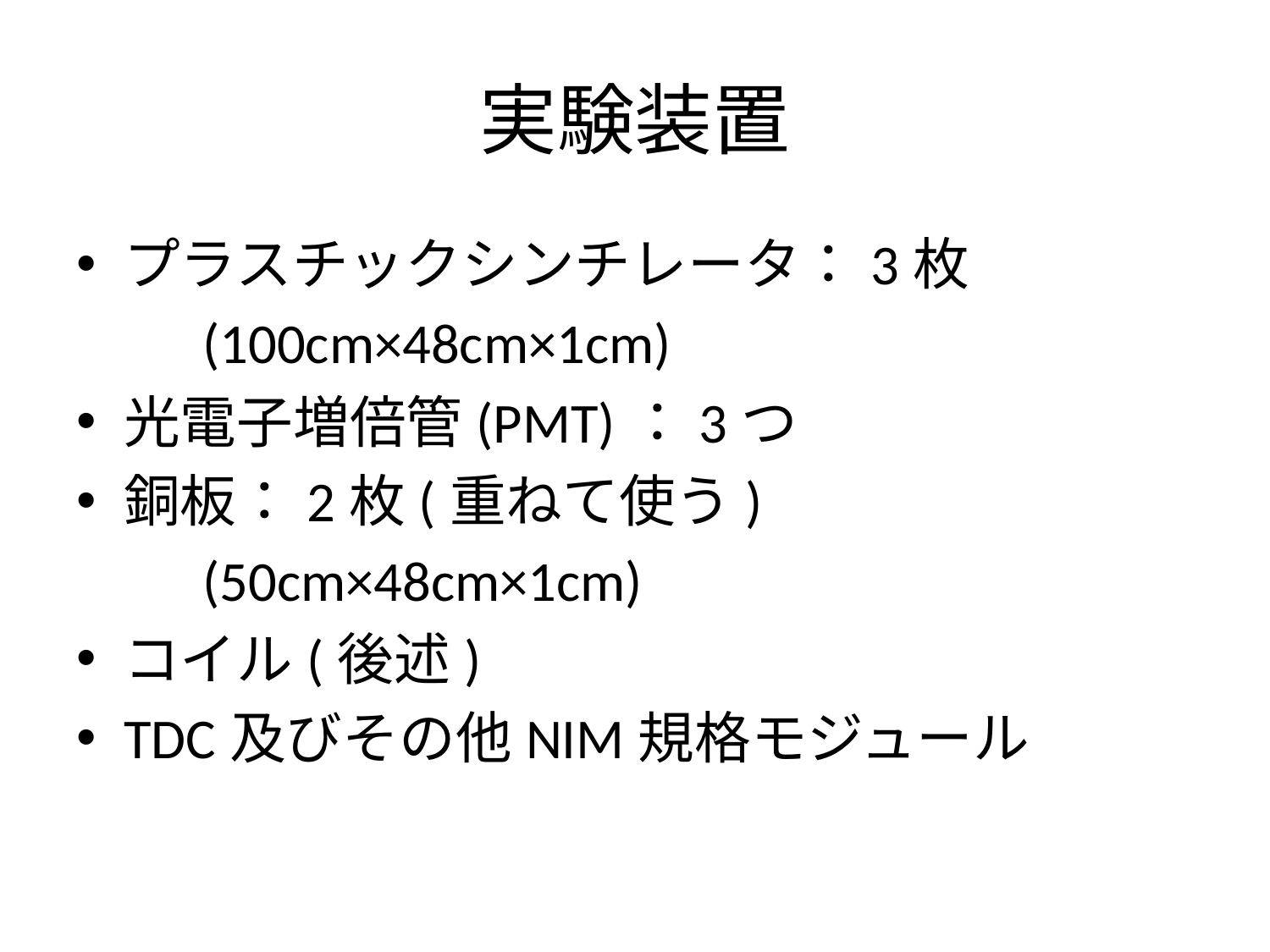

# 実験装置
プラスチックシンチレータ：3枚
　　(100cm×48cm×1cm)
光電子増倍管(PMT)：3つ
銅板：2枚(重ねて使う)
　　(50cm×48cm×1cm)
コイル(後述)
TDC及びその他NIM規格モジュール